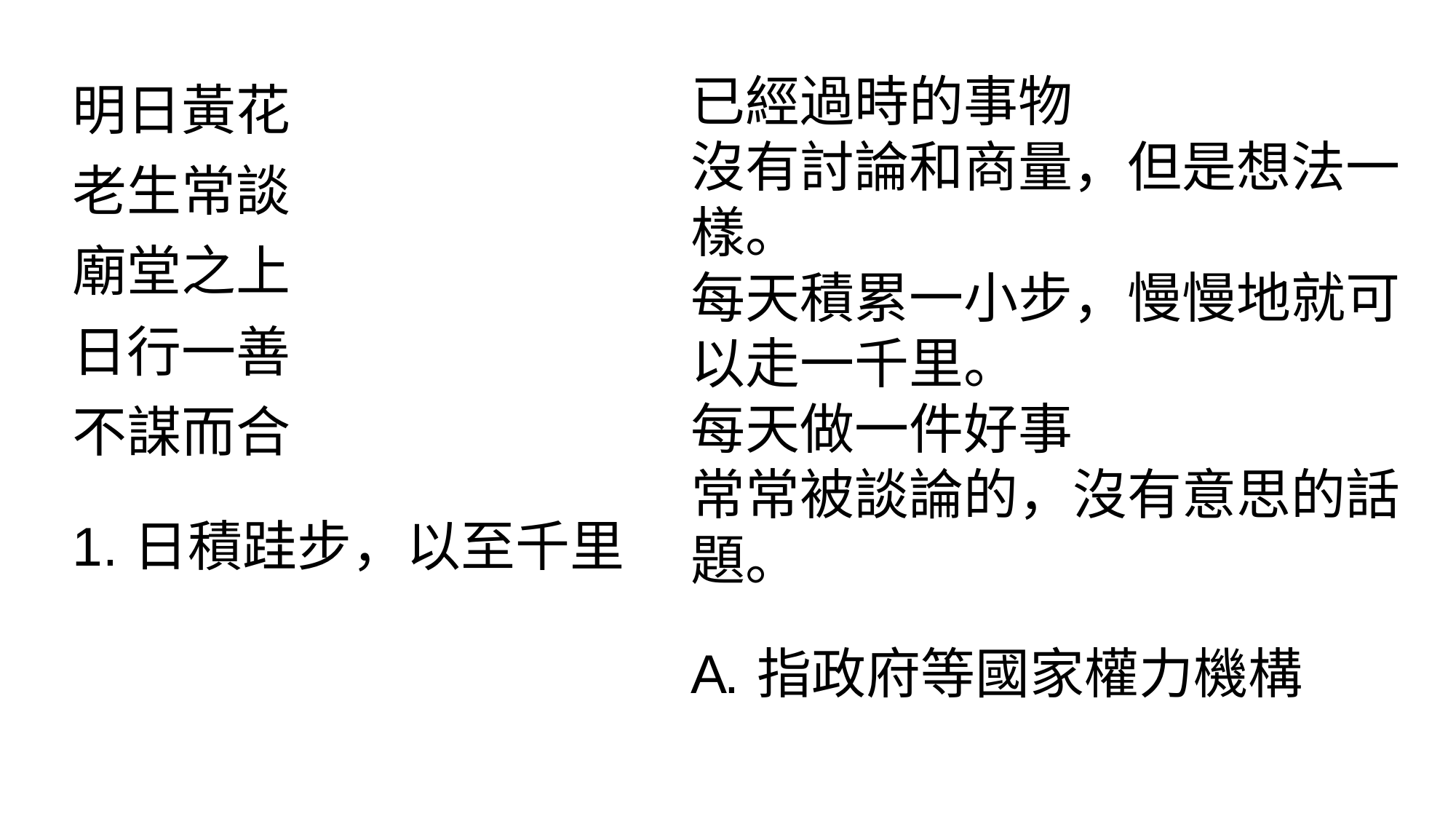

已經過時的事物
沒有討論和商量，但是想法一樣。
每天積累一小步，慢慢地就可以走一千里。
每天做一件好事
常常被談論的，沒有意思的話題。
指政府等國家權力機構
明日黃花
老生常談
廟堂之上
日行一善
不謀而合
日積跬步，以至千里